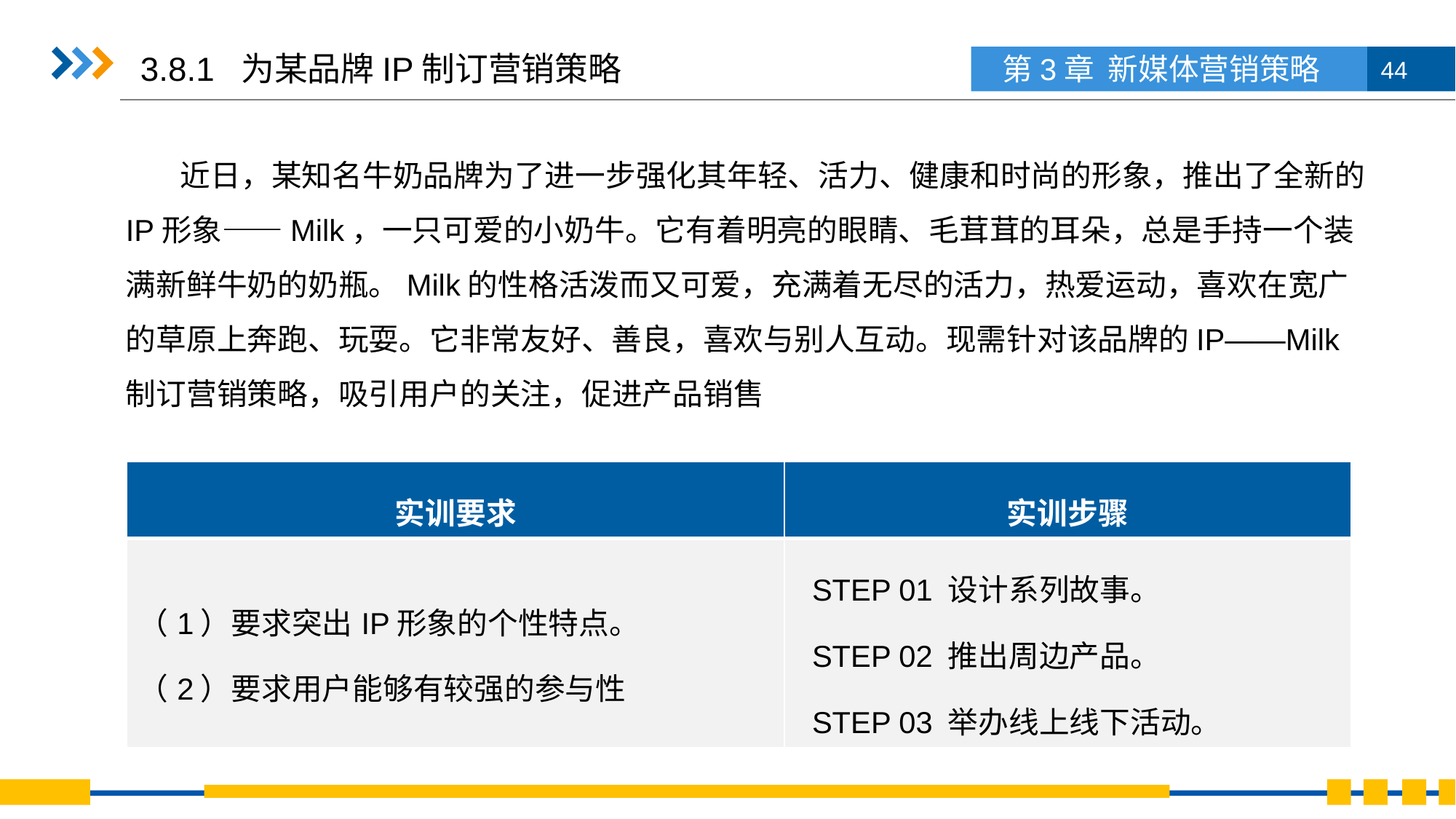

3.8.1  为某品牌IP制订营销策略
近日，某知名牛奶品牌为了进一步强化其年轻、活力、健康和时尚的形象，推出了全新的IP形象——Milk，一只可爱的小奶牛。它有着明亮的眼睛、毛茸茸的耳朵，总是手持一个装满新鲜牛奶的奶瓶。Milk的性格活泼而又可爱，充满着无尽的活力，热爱运动，喜欢在宽广的草原上奔跑、玩耍。它非常友好、善良，喜欢与别人互动。现需针对该品牌的IP——Milk制订营销策略，吸引用户的关注，促进产品销售
| 实训要求 | 实训步骤 |
| --- | --- |
| （1）要求突出IP形象的个性特点。 （2）要求用户能够有较强的参与性 | STEP 01 设计系列故事。 STEP 02 推出周边产品。 STEP 03 举办线上线下活动。 |